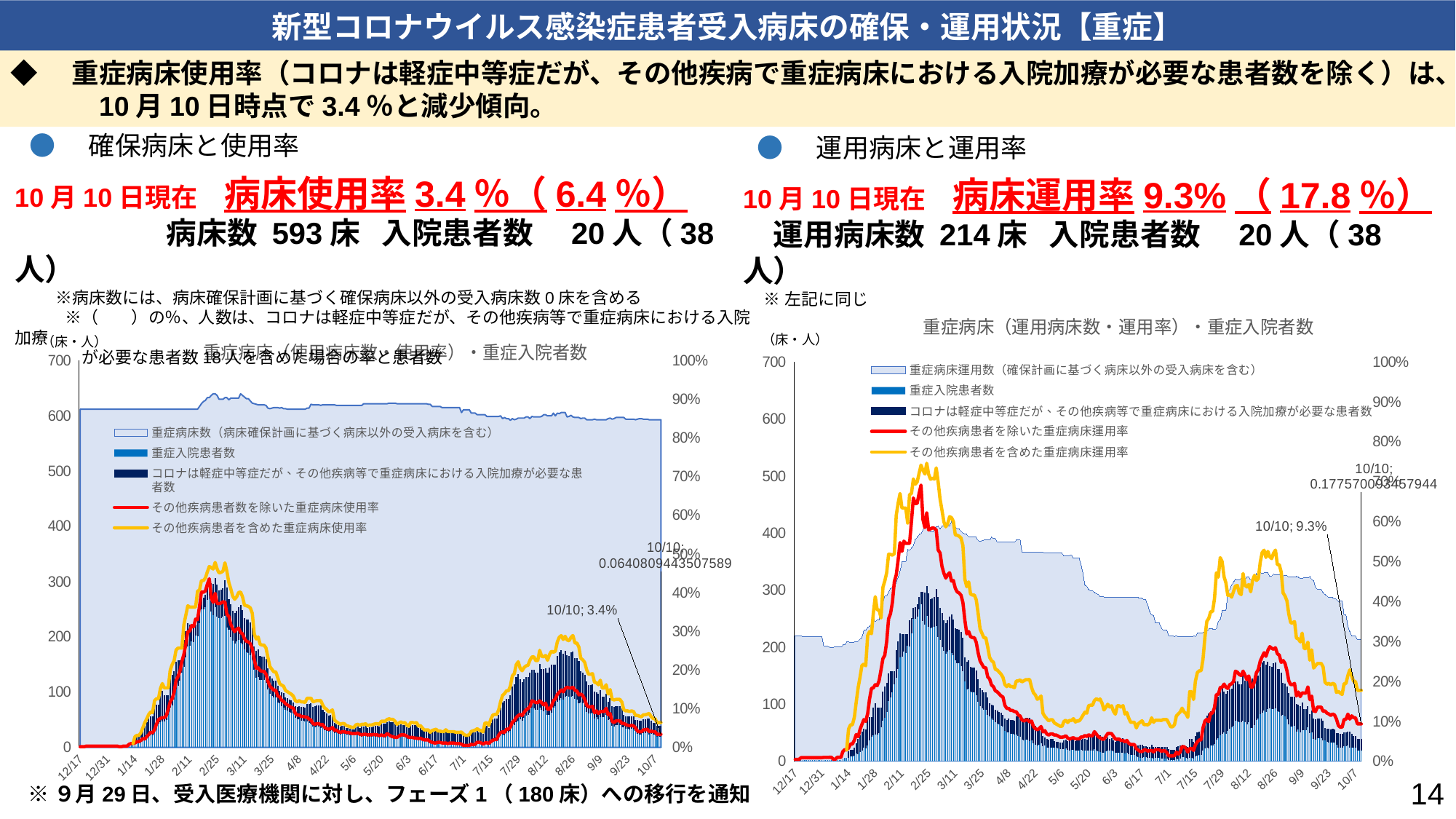

新型コロナウイルス感染症患者受入病床の確保・運用状況【重症】
◆　重症病床使用率（コロナは軽症中等症だが、その他疾病で重症病床における入院加療が必要な患者数を除く）は、
　　　10月10日時点で3.4％と減少傾向。
●　確保病床と使用率
●　運用病床と運用率
10月10日現在　病床使用率3.4％（6.4％）
　　　　　病床数 593床　入院患者数　20人（38人）
　　  ※病床数には、病床確保計画に基づく確保病床以外の受入病床数0床を含める
　　　※（　　）の％、人数は、コロナは軽症中等症だが、その他疾病等で重症病床における入院加療
　　　　が必要な患者数18人を含めた場合の率と患者数
10月10日現在　病床運用率9.3%（17.8％）
　運用病床数 214床　入院患者数　20人（38人）
   ※左記に同じ

[unsupported chart]

### Chart: 重症病床（使用病床数・使用率）・重症入院者数

| Category |  | 重症入院患者数 | コロナは軽症中等症だが、その他疾病等で重症病床における入院加療が必要な患者数 |  |  |
|---|---|---|---|---|---|
| 44547 | 612.0 | 1.0 | None | 0.0016339869281045752 | None |
| 44548 | 612.0 | 1.0 | None | 0.0016339869281045752 | None |
| 44549 | 612.0 | 1.0 | None | 0.0016339869281045752 | None |
| 44550 | 612.0 | 2.0 | None | 0.0032679738562091504 | None |
| 44551 | 612.0 | 2.0 | None | 0.0032679738562091504 | None |
| 44552 | 612.0 | 2.0 | None | 0.0032679738562091504 | None |
| 44553 | 612.0 | 2.0 | None | 0.0032679738562091504 | None |
| 44554 | 612.0 | 2.0 | None | 0.0032679738562091504 | None |
| 44555 | 612.0 | 2.0 | None | 0.0032679738562091504 | None |
| 44556 | 612.0 | 2.0 | None | 0.0032679738562091504 | None |
| 44557 | 612.0 | 2.0 | None | 0.0032679738562091504 | None |
| 44558 | 612.0 | 2.0 | None | 0.0032679738562091504 | None |
| 44559 | 612.0 | 2.0 | None | 0.0032679738562091504 | None |
| 44560 | 612.0 | 2.0 | None | 0.0032679738562091504 | None |
| 44561 | 612.0 | 2.0 | None | 0.0032679738562091504 | None |
| 44562 | 612.0 | 2.0 | None | 0.0032679738562091504 | None |
| 44563 | 612.0 | 2.0 | None | 0.0032679738562091504 | None |
| 44564 | 612.0 | 2.0 | None | 0.0032679738562091504 | None |
| 44565 | 612.0 | 2.0 | None | 0.0032679738562091504 | None |
| 44566 | 612.0 | 2.0 | None | 0.0032679738562091504 | None |
| 44567 | 612.0 | 1.0 | None | 0.0016339869281045752 | None |
| 44568 | 612.0 | 1.0 | None | 0.0016339869281045752 | None |
| 44569 | 612.0 | 2.0 | None | 0.0032679738562091504 | None |
| 44570 | 612.0 | 2.0 | None | 0.0032679738562091504 | None |
| 44571 | 612.0 | 2.0 | None | 0.0032679738562091504 | None |
| 44572 | 612.0 | 5.0 | None | 0.008169934640522876 | None |
| 44573 | 612.0 | 6.0 | None | 0.00980392156862745 | None |
| 44574 | 612.0 | 6.0 | 0.0 | 0.00980392156862745 | 0.00980392156862745 |
| 44575 | 612.0 | 7.0 | 10.0 | 0.011437908496732025 | 0.027777777777777776 |
| 44576 | 612.0 | 9.0 | 10.0 | 0.014705882352941176 | 0.03104575163398693 |
| 44577 | 612.0 | 9.0 | 10.0 | 0.014705882352941176 | 0.03104575163398693 |
| 44578 | 612.0 | 11.0 | 12.0 | 0.017973856209150325 | 0.03758169934640523 |
| 44579 | 612.0 | 14.0 | 17.0 | 0.02287581699346405 | 0.05065359477124183 |
| 44580 | 612.0 | 13.0 | 26.0 | 0.021241830065359478 | 0.06372549019607843 |
| 44581 | 612.0 | 17.0 | 28.0 | 0.027777777777777776 | 0.07352941176470588 |
| 44582 | 612.0 | 20.0 | 32.0 | 0.032679738562091505 | 0.08496732026143791 |
| 44583 | 612.0 | 24.0 | 32.0 | 0.0392156862745098 | 0.0915032679738562 |
| 44584 | 612.0 | 23.0 | 32.0 | 0.03758169934640523 | 0.08986928104575163 |
| 44585 | 612.0 | 28.0 | 46.0 | 0.0457516339869281 | 0.12091503267973856 |
| 44586 | 612.0 | 37.0 | 40.0 | 0.06045751633986928 | 0.12581699346405228 |
| 44587 | 612.0 | 44.0 | 33.0 | 0.0718954248366013 | 0.12581699346405228 |
| 44588 | 612.0 | 46.0 | 47.0 | 0.07516339869281045 | 0.15196078431372548 |
| 44589 | 612.0 | 47.0 | 54.0 | 0.07679738562091504 | 0.1650326797385621 |
| 44590 | 612.0 | 47.0 | 47.0 | 0.07679738562091504 | 0.15359477124183007 |
| 44591 | 612.0 | 50.0 | 44.0 | 0.08169934640522876 | 0.15359477124183007 |
| 44592 | 612.0 | 60.0 | 34.0 | 0.09803921568627451 | 0.15359477124183007 |
| 44593 | 612.0 | 72.0 | 50.0 | 0.11764705882352941 | 0.19934640522875818 |
| 44594 | 612.0 | 77.0 | 54.0 | 0.12581699346405228 | 0.21405228758169934 |
| 44595 | 612.0 | 87.0 | 50.0 | 0.14215686274509803 | 0.2238562091503268 |
| 44596 | 612.0 | 106.0 | 48.0 | 0.17320261437908496 | 0.25163398692810457 |
| 44597 | 612.0 | 112.0 | 45.0 | 0.1830065359477124 | 0.2565359477124183 |
| 44598 | 612.0 | 121.0 | 36.0 | 0.1977124183006536 | 0.2565359477124183 |
| 44599 | 612.0 | 136.0 | 21.0 | 0.2222222222222222 | 0.2565359477124183 |
| 44600 | 612.0 | 147.0 | 47.0 | 0.24019607843137256 | 0.31699346405228757 |
| 44601 | 612.0 | 163.0 | 46.0 | 0.26633986928104575 | 0.3415032679738562 |
| 44602 | 612.0 | 183.0 | 41.0 | 0.29901960784313725 | 0.3660130718954248 |
| 44603 | 612.0 | 184.0 | 38.0 | 0.3006535947712418 | 0.3627450980392157 |
| 44604 | 612.0 | 193.0 | 29.0 | 0.315359477124183 | 0.3627450980392157 |
| 44605 | 612.0 | 191.0 | 31.0 | 0.31209150326797386 | 0.3627450980392157 |
| 44606 | 612.0 | 203.0 | 19.0 | 0.33169934640522875 | 0.3627450980392157 |
| 44607 | 612.0 | 202.0 | 45.0 | 0.3300653594771242 | 0.4035947712418301 |
| 44608 | 617.0 | 225.0 | 26.0 | 0.3646677471636953 | 0.406807131280389 |
| 44609 | 622.0 | 250.0 | 18.0 | 0.40192926045016075 | 0.43086816720257237 |
| 44610 | 626.0 | 251.0 | 19.0 | 0.4009584664536741 | 0.43130990415335463 |
| 44611 | 628.0 | 254.0 | 21.0 | 0.40445859872611467 | 0.43789808917197454 |
| 44612 | 633.0 | 267.0 | 20.0 | 0.4218009478672986 | 0.45339652448657186 |
| 44613 | 633.0 | 276.0 | 20.0 | 0.43601895734597157 | 0.4676145339652449 |
| 44614 | 637.0 | 246.0 | 50.0 | 0.38618524332810045 | 0.46467817896389324 |
| 44615 | 640.0 | 240.0 | 55.0 | 0.375 | 0.4609375 |
| 44616 | 640.0 | 255.0 | 51.0 | 0.3984375 | 0.478125 |
| 44617 | 637.0 | 237.0 | 57.0 | 0.37205651491365777 | 0.46153846153846156 |
| 44618 | 630.0 | 234.0 | 50.0 | 0.37142857142857144 | 0.4507936507936508 |
| 44619 | 630.0 | 235.0 | 50.0 | 0.373015873015873 | 0.4523809523809524 |
| 44620 | 630.0 | 237.0 | 50.0 | 0.3761904761904762 | 0.45555555555555555 |
| 44621 | 633.0 | 238.0 | 64.0 | 0.37598736176935227 | 0.47709320695102686 |
| 44622 | 633.0 | 218.0 | 70.0 | 0.344391785150079 | 0.4549763033175355 |
| 44623 | 629.0 | 213.0 | 55.0 | 0.3386327503974563 | 0.4260731319554849 |
| 44624 | 632.0 | 201.0 | 58.0 | 0.3180379746835443 | 0.4098101265822785 |
| 44625 | 632.0 | 194.0 | 53.0 | 0.3069620253164557 | 0.39082278481012656 |
| 44626 | 632.0 | 189.0 | 53.0 | 0.2990506329113924 | 0.3829113924050633 |
| 44627 | 632.0 | 193.0 | 53.0 | 0.30537974683544306 | 0.38924050632911394 |
| 44628 | 632.0 | 195.0 | 58.0 | 0.30854430379746833 | 0.40031645569620256 |
| 44629 | 640.0 | 190.0 | 67.0 | 0.296875 | 0.4015625 |
| 44630 | 637.0 | 187.0 | 61.0 | 0.29356357927786497 | 0.3893249607535322 |
| 44631 | 634.0 | 178.0 | 55.0 | 0.2807570977917981 | 0.3675078864353312 |
| 44632 | 631.0 | 173.0 | 58.0 | 0.27416798732171155 | 0.36608557844690964 |
| 44633 | 631.0 | 172.0 | 58.0 | 0.27258320126782887 | 0.36450079239302696 |
| 44634 | 627.0 | 168.0 | 58.0 | 0.2679425837320574 | 0.36044657097288674 |
| 44635 | 623.0 | 159.0 | 57.0 | 0.2552166934189406 | 0.3467094703049759 |
| 44636 | 622.0 | 141.0 | 41.0 | 0.2266881028938907 | 0.29260450160771706 |
| 44637 | 621.0 | 127.0 | 47.0 | 0.20450885668276972 | 0.28019323671497587 |
| 44638 | 620.0 | 128.0 | 49.0 | 0.2064516129032258 | 0.2854838709677419 |
| 44639 | 620.0 | 123.0 | 42.0 | 0.19838709677419356 | 0.2661290322580645 |
| 44640 | 620.0 | 122.0 | 42.0 | 0.1967741935483871 | 0.2645161290322581 |
| 44641 | 620.0 | 122.0 | 42.0 | 0.1967741935483871 | 0.2645161290322581 |
| 44642 | 619.0 | 117.0 | 42.0 | 0.1890145395799677 | 0.2568659127625202 |
| 44643 | 614.0 | 105.0 | 38.0 | 0.17100977198697068 | 0.23289902280130292 |
| 44644 | 613.0 | 97.0 | 31.0 | 0.15823817292006526 | 0.20880913539967375 |
| 44645 | 614.0 | 94.0 | 30.0 | 0.15309446254071662 | 0.20195439739413681 |
| 44646 | 615.0 | 91.0 | 29.0 | 0.14796747967479676 | 0.1951219512195122 |
| 44647 | 615.0 | 91.0 | 29.0 | 0.14796747967479676 | 0.1951219512195122 |
| 44648 | 615.0 | 82.0 | 29.0 | 0.13333333333333333 | 0.18048780487804877 |
| 44649 | 614.0 | 80.0 | 21.0 | 0.13029315960912052 | 0.16449511400651465 |
| 44650 | 615.0 | 75.0 | 24.0 | 0.12195121951219512 | 0.16097560975609757 |
| 44651 | 613.0 | 73.0 | 24.0 | 0.11908646003262642 | 0.15823817292006526 |
| 44652 | 613.0 | 69.0 | 21.0 | 0.11256117455138662 | 0.1468189233278956 |
| 44653 | 612.0 | 67.0 | 21.0 | 0.10947712418300654 | 0.1437908496732026 |
| 44654 | 612.0 | 65.0 | 21.0 | 0.10620915032679738 | 0.14052287581699346 |
| 44655 | 612.0 | 63.0 | 21.0 | 0.10294117647058823 | 0.13725490196078433 |
| 44656 | 612.0 | 62.0 | 19.0 | 0.10130718954248366 | 0.1323529411764706 |
| 44657 | 612.0 | 54.0 | 20.0 | 0.08823529411764706 | 0.12091503267973856 |
| 44658 | 612.0 | 51.0 | 21.0 | 0.08333333333333333 | 0.11764705882352941 |
| 44659 | 612.0 | 51.0 | 23.0 | 0.08333333333333333 | 0.12091503267973856 |
| 44660 | 612.0 | 49.0 | 23.0 | 0.08006535947712418 | 0.11764705882352941 |
| 44661 | 612.0 | 49.0 | 23.0 | 0.08006535947712418 | 0.11764705882352941 |
| 44662 | 612.0 | 48.0 | 23.0 | 0.0784313725490196 | 0.11601307189542484 |
| 44663 | 614.0 | 48.0 | 30.0 | 0.0781758957654723 | 0.1270358306188925 |
| 44664 | 614.0 | 45.0 | 33.0 | 0.0732899022801303 | 0.1270358306188925 |
| 44665 | 621.0 | 44.0 | 35.0 | 0.07085346215780998 | 0.12721417069243157 |
| 44666 | 620.0 | 38.0 | 35.0 | 0.06129032258064516 | 0.11774193548387096 |
| 44667 | 620.0 | 37.0 | 37.0 | 0.05967741935483871 | 0.11935483870967742 |
| 44668 | 620.0 | 38.0 | 37.0 | 0.06129032258064516 | 0.12096774193548387 |
| 44669 | 620.0 | 38.0 | 37.0 | 0.06129032258064516 | 0.12096774193548387 |
| 44670 | 619.0 | 36.0 | 39.0 | 0.05815831987075929 | 0.12116316639741519 |
| 44671 | 620.0 | 37.0 | 31.0 | 0.05967741935483871 | 0.10967741935483871 |
| 44672 | 620.0 | 32.0 | 31.0 | 0.05161290322580645 | 0.10161290322580645 |
| 44673 | 620.0 | 30.0 | 31.0 | 0.04838709677419355 | 0.09838709677419355 |
| 44674 | 620.0 | 29.0 | 28.0 | 0.0467741935483871 | 0.09193548387096774 |
| 44675 | 620.0 | 30.0 | 28.0 | 0.04838709677419355 | 0.0935483870967742 |
| 44676 | 620.0 | 32.0 | 28.0 | 0.05161290322580645 | 0.0967741935483871 |
| 44677 | 620.0 | 27.0 | 17.0 | 0.043548387096774194 | 0.07096774193548387 |
| 44678 | 619.0 | 28.0 | 13.0 | 0.045234248788368334 | 0.06623586429725363 |
| 44679 | 619.0 | 25.0 | 14.0 | 0.04038772213247173 | 0.0630048465266559 |
| 44680 | 619.0 | 24.0 | 13.0 | 0.03877221324717286 | 0.05977382875605816 |
| 44681 | 619.0 | 25.0 | 13.0 | 0.04038772213247173 | 0.061389337641357025 |
| 44682 | 619.0 | 25.0 | 13.0 | 0.04038772213247173 | 0.061389337641357025 |
| 44683 | 619.0 | 24.0 | 11.0 | 0.03877221324717286 | 0.05654281098546042 |
| 44684 | 619.0 | 24.0 | 10.0 | 0.03877221324717286 | 0.05492730210016155 |
| 44685 | 619.0 | 23.0 | 10.0 | 0.03715670436187399 | 0.05331179321486268 |
| 44686 | 619.0 | 22.0 | 10.0 | 0.035541195476575124 | 0.051696284329563816 |
| 44687 | 619.0 | 22.0 | 10.0 | 0.035541195476575124 | 0.051696284329563816 |
| 44688 | 619.0 | 22.0 | 14.0 | 0.035541195476575124 | 0.05815831987075929 |
| 44689 | 619.0 | 23.0 | 14.0 | 0.03715670436187399 | 0.05977382875605816 |
| 44690 | 619.0 | 21.0 | 14.0 | 0.033925686591276254 | 0.05654281098546042 |
| 44691 | 619.0 | 20.0 | 17.0 | 0.03231017770597738 | 0.05977382875605816 |
| 44692 | 622.0 | 21.0 | 16.0 | 0.03376205787781351 | 0.0594855305466238 |
| 44693 | 622.0 | 21.0 | 17.0 | 0.03376205787781351 | 0.06109324758842444 |
| 44694 | 622.0 | 20.0 | 15.0 | 0.03215434083601286 | 0.05627009646302251 |
| 44695 | 622.0 | 20.0 | 16.0 | 0.03215434083601286 | 0.05787781350482315 |
| 44696 | 622.0 | 20.0 | 16.0 | 0.03215434083601286 | 0.05787781350482315 |
| 44697 | 622.0 | 21.0 | 16.0 | 0.03376205787781351 | 0.0594855305466238 |
| 44698 | 622.0 | 20.0 | 18.0 | 0.03215434083601286 | 0.06109324758842444 |
| 44699 | 622.0 | 20.0 | 18.0 | 0.03215434083601286 | 0.06109324758842444 |
| 44700 | 622.0 | 19.0 | 18.0 | 0.03054662379421222 | 0.0594855305466238 |
| 44701 | 622.0 | 20.0 | 22.0 | 0.03215434083601286 | 0.06752411575562701 |
| 44702 | 622.0 | 19.0 | 23.0 | 0.03054662379421222 | 0.06752411575562701 |
| 44703 | 622.0 | 19.0 | 23.0 | 0.03054662379421222 | 0.06752411575562701 |
| 44704 | 622.0 | 22.0 | 23.0 | 0.03536977491961415 | 0.07234726688102894 |
| 44705 | 623.0 | 20.0 | 26.0 | 0.03210272873194221 | 0.0738362760834671 |
| 44706 | 623.0 | 18.0 | 27.0 | 0.028892455858747994 | 0.07223113964686999 |
| 44707 | 623.0 | 17.0 | 28.0 | 0.027287319422150885 | 0.07223113964686999 |
| 44708 | 623.0 | 16.0 | 26.0 | 0.025682182985553772 | 0.06741573033707865 |
| 44709 | 622.0 | 16.0 | 21.0 | 0.02572347266881029 | 0.0594855305466238 |
| 44710 | 622.0 | 18.0 | 21.0 | 0.028938906752411574 | 0.06270096463022508 |
| 44711 | 622.0 | 20.0 | 21.0 | 0.03215434083601286 | 0.06591639871382636 |
| 44712 | 622.0 | 20.0 | 19.0 | 0.03215434083601286 | 0.06270096463022508 |
| 44713 | 622.0 | 20.0 | 20.0 | 0.03215434083601286 | 0.06430868167202572 |
| 44714 | 622.0 | 18.0 | 18.0 | 0.028938906752411574 | 0.05787781350482315 |
| 44715 | 622.0 | 16.0 | 18.0 | 0.02572347266881029 | 0.05466237942122187 |
| 44716 | 622.0 | 16.0 | 24.0 | 0.02572347266881029 | 0.06430868167202572 |
| 44717 | 622.0 | 16.0 | 24.0 | 0.02572347266881029 | 0.06430868167202572 |
| 44718 | 622.0 | 15.0 | 24.0 | 0.024115755627009645 | 0.06270096463022508 |
| 44719 | 622.0 | 15.0 | 25.0 | 0.024115755627009645 | 0.06430868167202572 |
| 44720 | 622.0 | 14.0 | 20.0 | 0.022508038585209004 | 0.05466237942122187 |
| 44721 | 622.0 | 15.0 | 20.0 | 0.024115755627009645 | 0.05627009646302251 |
| 44722 | 622.0 | 13.0 | 18.0 | 0.02090032154340836 | 0.04983922829581994 |
| 44723 | 622.0 | 12.0 | 16.0 | 0.01929260450160772 | 0.04501607717041801 |
| 44724 | 622.0 | 12.0 | 16.0 | 0.01929260450160772 | 0.04501607717041801 |
| 44725 | 621.0 | 12.0 | 16.0 | 0.01932367149758454 | 0.04508856682769726 |
| 44726 | 621.0 | 9.0 | 15.0 | 0.014492753623188406 | 0.03864734299516908 |
| 44727 | 617.0 | 8.0 | 19.0 | 0.012965964343598054 | 0.04376012965964344 |
| 44728 | 617.0 | 7.0 | 21.0 | 0.011345218800648298 | 0.04538087520259319 |
| 44729 | 617.0 | 7.0 | 22.0 | 0.011345218800648298 | 0.04700162074554295 |
| 44730 | 617.0 | 8.0 | 18.0 | 0.012965964343598054 | 0.04213938411669368 |
| 44731 | 617.0 | 8.0 | 18.0 | 0.012965964343598054 | 0.04213938411669368 |
| 44732 | 615.0 | 7.0 | 18.0 | 0.011382113821138212 | 0.04065040650406504 |
| 44733 | 615.0 | 7.0 | 18.0 | 0.011382113821138212 | 0.04065040650406504 |
| 44734 | 615.0 | 7.0 | 21.0 | 0.011382113821138212 | 0.04552845528455285 |
| 44735 | 615.0 | 6.0 | 19.0 | 0.00975609756097561 | 0.04065040650406504 |
| 44736 | 615.0 | 7.0 | 18.0 | 0.011382113821138212 | 0.04065040650406504 |
| 44737 | 615.0 | 7.0 | 18.0 | 0.011382113821138212 | 0.04065040650406504 |
| 44738 | 615.0 | 7.0 | 18.0 | 0.011382113821138212 | 0.04065040650406504 |
| 44739 | 615.0 | 6.0 | 18.0 | 0.00975609756097561 | 0.03902439024390244 |
| 44740 | 615.0 | 6.0 | 18.0 | 0.00975609756097561 | 0.03902439024390244 |
| 44741 | 615.0 | 6.0 | 18.0 | 0.00975609756097561 | 0.03902439024390244 |
| 44742 | 606.0 | 5.0 | 19.0 | 0.00825082508250825 | 0.039603960396039604 |
| 44743 | 611.0 | 3.0 | 18.0 | 0.004909983633387889 | 0.03436988543371522 |
| 44744 | 611.0 | 3.0 | 16.0 | 0.004909983633387889 | 0.031096563011456628 |
| 44745 | 611.0 | 3.0 | 16.0 | 0.004909983633387889 | 0.031096563011456628 |
| 44746 | 611.0 | 3.0 | 17.0 | 0.004909983633387889 | 0.03273322422258593 |
| 44747 | 605.0 | 5.0 | 20.0 | 0.008264462809917356 | 0.04132231404958678 |
| 44748 | 605.0 | 4.0 | 22.0 | 0.006611570247933884 | 0.04297520661157025 |
| 44749 | 605.0 | 5.0 | 22.0 | 0.008264462809917356 | 0.04462809917355372 |
| 44750 | 602.0 | 8.0 | 21.0 | 0.013289036544850499 | 0.04817275747508306 |
| 44751 | 602.0 | 8.0 | 19.0 | 0.013289036544850499 | 0.044850498338870434 |
| 44752 | 602.0 | 7.0 | 19.0 | 0.011627906976744186 | 0.04318936877076412 |
| 44753 | 602.0 | 5.0 | 19.0 | 0.008305647840531562 | 0.03986710963455149 |
| 44754 | 602.0 | 7.0 | 31.0 | 0.011627906976744186 | 0.06312292358803986 |
| 44755 | 599.0 | 7.0 | 31.0 | 0.011686143572621035 | 0.06343906510851419 |
| 44756 | 599.0 | 6.0 | 28.0 | 0.01001669449081803 | 0.05676126878130217 |
| 44757 | 599.0 | 9.0 | 35.0 | 0.015025041736227046 | 0.07345575959933222 |
| 44758 | 599.0 | 11.0 | 39.0 | 0.018363939899833055 | 0.08347245409015025 |
| 44759 | 599.0 | 12.0 | 39.0 | 0.02003338898163606 | 0.08514190317195326 |
| 44760 | 599.0 | 12.0 | 39.0 | 0.02003338898163606 | 0.08514190317195326 |
| 44761 | 599.0 | 19.0 | 39.0 | 0.03171953255425709 | 0.09682804674457429 |
| 44762 | 600.0 | 23.0 | 48.0 | 0.03833333333333333 | 0.11833333333333333 |
| 44763 | 595.0 | 24.0 | 56.0 | 0.040336134453781515 | 0.13445378151260504 |
| 44764 | 597.0 | 23.0 | 60.0 | 0.038525963149078725 | 0.1390284757118928 |
| 44765 | 595.0 | 28.0 | 59.0 | 0.047058823529411764 | 0.146218487394958 |
| 44766 | 595.0 | 28.0 | 59.0 | 0.047058823529411764 | 0.146218487394958 |
| 44767 | 592.0 | 31.0 | 63.0 | 0.052364864864864864 | 0.15878378378378377 |
| 44768 | 595.0 | 39.0 | 71.0 | 0.06554621848739496 | 0.18487394957983194 |
| 44769 | 593.0 | 41.0 | 72.0 | 0.06913996627318718 | 0.1905564924114671 |
| 44770 | 594.0 | 46.0 | 81.0 | 0.07744107744107744 | 0.2138047138047138 |
| 44771 | 596.0 | 49.0 | 83.0 | 0.08221476510067115 | 0.2214765100671141 |
| 44772 | 596.0 | 51.0 | 71.0 | 0.08557046979865772 | 0.20469798657718122 |
| 44773 | 596.0 | 49.0 | 69.0 | 0.08221476510067115 | 0.19798657718120805 |
| 44774 | 596.0 | 54.0 | 69.0 | 0.09060402684563758 | 0.2063758389261745 |
| 44775 | 598.0 | 58.0 | 68.0 | 0.09698996655518395 | 0.21070234113712374 |
| 44776 | 598.0 | 60.0 | 67.0 | 0.10033444816053512 | 0.21237458193979933 |
| 44777 | 595.0 | 63.0 | 71.0 | 0.10588235294117647 | 0.22521008403361345 |
| 44778 | 599.0 | 72.0 | 68.0 | 0.12020033388981637 | 0.2337228714524207 |
| 44779 | 598.0 | 71.0 | 69.0 | 0.11872909698996656 | 0.23411371237458195 |
| 44780 | 598.0 | 69.0 | 65.0 | 0.11538461538461539 | 0.22408026755852842 |
| 44781 | 598.0 | 69.0 | 65.0 | 0.11538461538461539 | 0.22408026755852842 |
| 44782 | 598.0 | 72.0 | 78.0 | 0.12040133779264214 | 0.2508361204013378 |
| 44783 | 599.0 | 69.0 | 72.0 | 0.11519198664440734 | 0.2353923205342237 |
| 44784 | 602.0 | 66.0 | 75.0 | 0.10963455149501661 | 0.23421926910299004 |
| 44785 | 602.0 | 69.0 | 74.0 | 0.11461794019933555 | 0.23754152823920266 |
| 44786 | 600.0 | 59.0 | 76.0 | 0.09833333333333333 | 0.225 |
| 44787 | 600.0 | 59.0 | 85.0 | 0.09833333333333333 | 0.24 |
| 44788 | 600.0 | 64.0 | 85.0 | 0.10666666666666667 | 0.24833333333333332 |
| 44789 | 605.0 | 73.0 | 76.0 | 0.1206611570247934 | 0.2462809917355372 |
| 44790 | 600.0 | 75.0 | 74.0 | 0.125 | 0.24833333333333332 |
| 44791 | 605.0 | 83.0 | 82.0 | 0.1371900826446281 | 0.2727272727272727 |
| 44792 | 604.0 | 86.0 | 86.0 | 0.1423841059602649 | 0.2847682119205298 |
| 44793 | 606.0 | 90.0 | 85.0 | 0.1485148514851485 | 0.2887788778877888 |
| 44794 | 606.0 | 87.0 | 82.0 | 0.14356435643564355 | 0.27887788778877887 |
| 44795 | 606.0 | 92.0 | 82.0 | 0.15181518151815182 | 0.2871287128712871 |
| 44796 | 598.0 | 93.0 | 73.0 | 0.15551839464882944 | 0.27759197324414714 |
| 44797 | 599.0 | 92.0 | 73.0 | 0.15358931552587646 | 0.27545909849749584 |
| 44798 | 601.0 | 92.0 | 79.0 | 0.15307820299500832 | 0.28452579034941766 |
| 44799 | 598.0 | 93.0 | 80.0 | 0.15551839464882944 | 0.28929765886287623 |
| 44800 | 597.0 | 88.0 | 73.0 | 0.1474036850921273 | 0.2696817420435511 |
| 44801 | 597.0 | 87.0 | 74.0 | 0.1457286432160804 | 0.2696817420435511 |
| 44802 | 597.0 | 81.0 | 74.0 | 0.135678391959799 | 0.25963149078726966 |
| 44803 | 595.0 | 82.0 | 55.0 | 0.13781512605042018 | 0.23025210084033612 |
| 44804 | 596.0 | 80.0 | 55.0 | 0.1342281879194631 | 0.22651006711409397 |
| 44805 | 596.0 | 74.0 | 57.0 | 0.12416107382550336 | 0.2197986577181208 |
| 44806 | 593.0 | 65.0 | 54.0 | 0.10961214165261383 | 0.20067453625632378 |
| 44807 | 593.0 | 62.0 | 50.0 | 0.1045531197301855 | 0.18887015177065766 |
| 44808 | 593.0 | 62.0 | 50.0 | 0.1045531197301855 | 0.18887015177065766 |
| 44809 | 593.0 | 63.0 | 50.0 | 0.10623946037099494 | 0.1905564924114671 |
| 44810 | 594.0 | 53.0 | 47.0 | 0.08922558922558922 | 0.16835016835016836 |
| 44811 | 593.0 | 56.0 | 43.0 | 0.09443507588532883 | 0.16694772344013492 |
| 44812 | 593.0 | 52.0 | 44.0 | 0.08768971332209106 | 0.16188870151770657 |
| 44813 | 593.0 | 55.0 | 48.0 | 0.09274873524451939 | 0.1736930860033727 |
| 44814 | 593.0 | 55.0 | 36.0 | 0.09274873524451939 | 0.15345699831365936 |
| 44815 | 593.0 | 55.0 | 36.0 | 0.09274873524451939 | 0.15345699831365936 |
| 44816 | 593.0 | 60.0 | 36.0 | 0.10118043844856661 | 0.16188870151770657 |
| 44817 | 595.0 | 50.0 | 32.0 | 0.08403361344537816 | 0.13781512605042018 |
| 44818 | 596.0 | 52.0 | 37.0 | 0.087248322147651 | 0.1493288590604027 |
| 44819 | 594.0 | 40.0 | 34.0 | 0.06734006734006734 | 0.12457912457912458 |
| 44820 | 595.0 | 38.0 | 35.0 | 0.06386554621848739 | 0.1226890756302521 |
| 44821 | 597.0 | 41.0 | 33.0 | 0.06867671691792294 | 0.12395309882747069 |
| 44822 | 597.0 | 41.0 | 33.0 | 0.06867671691792294 | 0.12395309882747069 |
| 44823 | 597.0 | 41.0 | 33.0 | 0.06867671691792294 | 0.12395309882747069 |
| 44824 | 597.0 | 37.0 | 33.0 | 0.06197654941373534 | 0.11725293132328309 |
| 44825 | 597.0 | 37.0 | 21.0 | 0.06197654941373534 | 0.09715242881072027 |
| 44826 | 594.0 | 35.0 | 21.0 | 0.058922558922558925 | 0.09427609427609428 |
| 44827 | 594.0 | 34.0 | 22.0 | 0.05723905723905724 | 0.09427609427609428 |
| 44828 | 594.0 | 33.0 | 22.0 | 0.05555555555555555 | 0.09259259259259259 |
| 44829 | 594.0 | 34.0 | 22.0 | 0.05723905723905724 | 0.09427609427609428 |
| 44830 | 594.0 | 33.0 | 22.0 | 0.05555555555555555 | 0.09259259259259259 |
| 44831 | 593.0 | 30.0 | 19.0 | 0.050590219224283306 | 0.08263069139966273 |
| 44832 | 594.0 | 25.0 | 24.0 | 0.04208754208754209 | 0.08249158249158249 |
| 44833 | 595.0 | 24.0 | 24.0 | 0.040336134453781515 | 0.08067226890756303 |
| 44834 | 595.0 | 24.0 | 23.0 | 0.040336134453781515 | 0.07899159663865546 |
| 44835 | 594.0 | 27.0 | 23.0 | 0.045454545454545456 | 0.08417508417508418 |
| 44836 | 594.0 | 27.0 | 23.0 | 0.045454545454545456 | 0.08417508417508418 |
| 44837 | 594.0 | 28.0 | 23.0 | 0.04713804713804714 | 0.08585858585858586 |
| 44838 | 593.0 | 24.0 | 28.0 | 0.04047217537942664 | 0.08768971332209106 |
| 44839 | 593.0 | 25.0 | 22.0 | 0.04215851602023609 | 0.07925801011804384 |
| 44840 | 593.0 | 24.0 | 20.0 | 0.04047217537942664 | 0.07419898819561552 |
| 44841 | 593.0 | 24.0 | 20.0 | 0.04047217537942664 | 0.07419898819561552 |
| 44842 | 593.0 | 20.0 | 18.0 | 0.03372681281618887 | 0.06408094435075885 |
| 44843 | 593.0 | 20.0 | 18.0 | 0.03372681281618887 | 0.06408094435075885 |
| 44844 | 593.0 | 20.0 | 18.0 | 0.03372681281618887 | 0.06408094435075885 |
14
※９月29日、受入医療機関に対し、フェーズ1（180床）への移行を通知